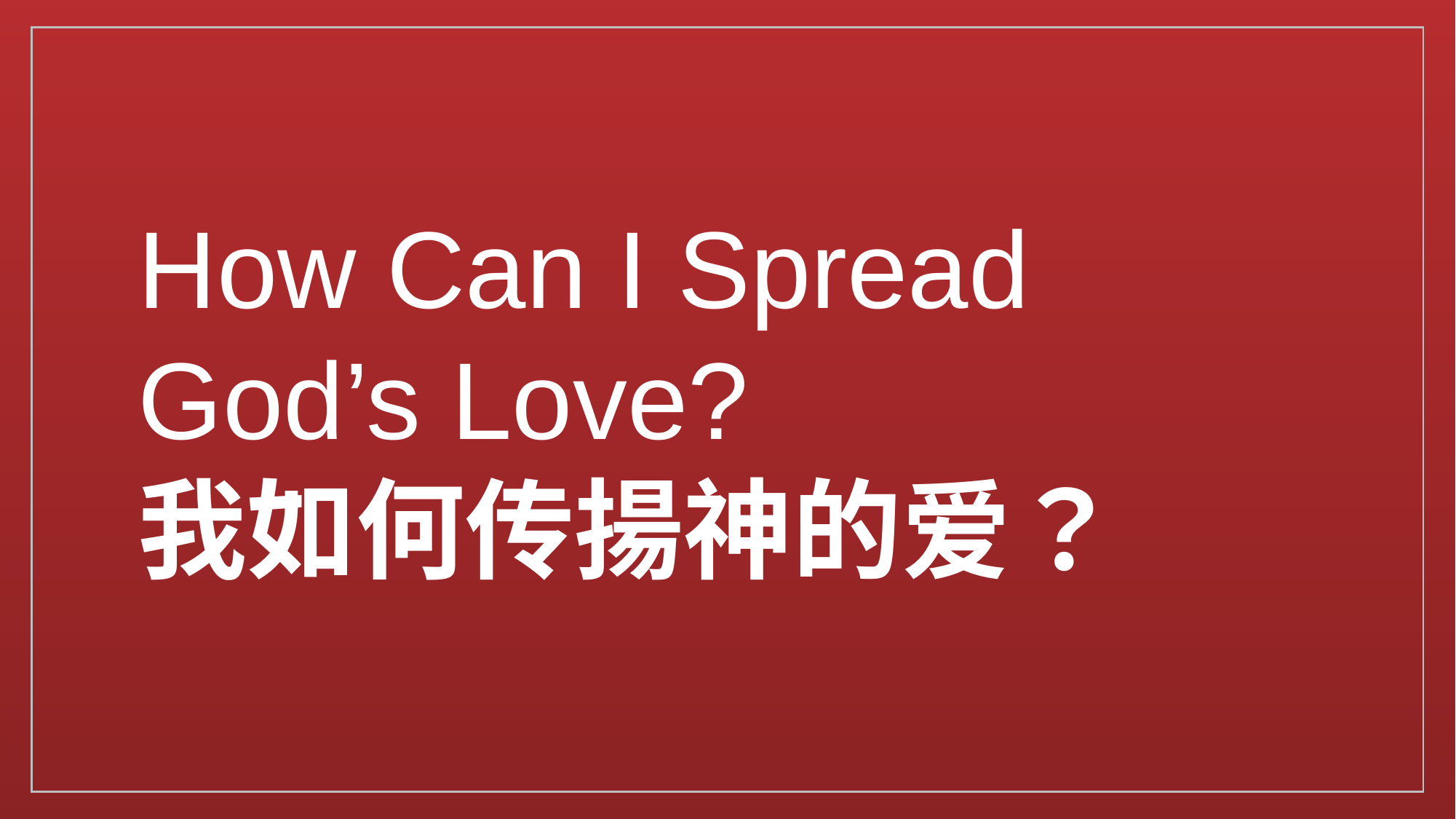

# How Can I Spread God’s Love? 我如何传揚神的爱？